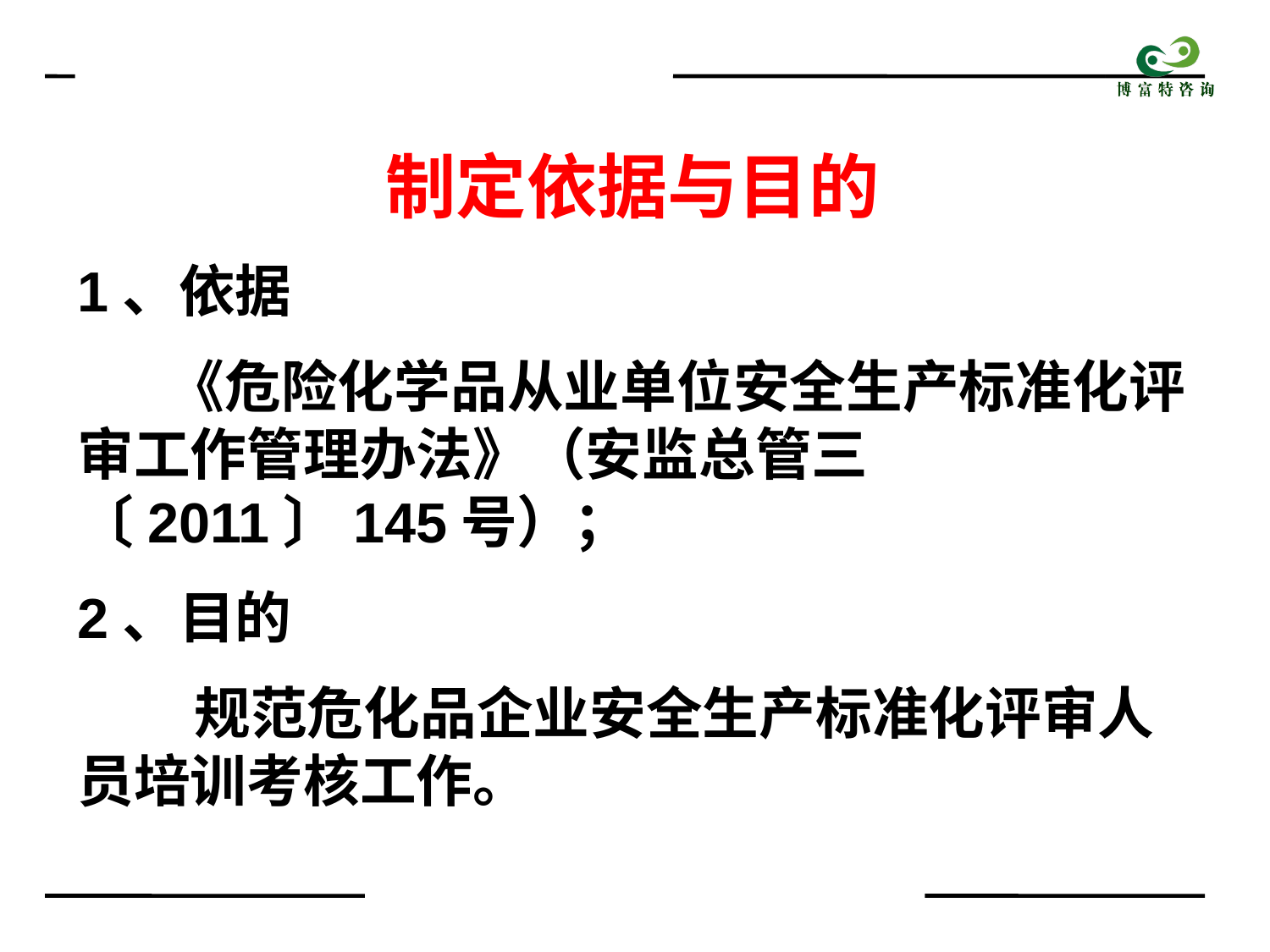

制定依据与目的
1、依据
      《危险化学品从业单位安全生产标准化评审工作管理办法》（安监总管三〔2011〕145号）；
2、目的
        规范危化品企业安全生产标准化评审人员培训考核工作。